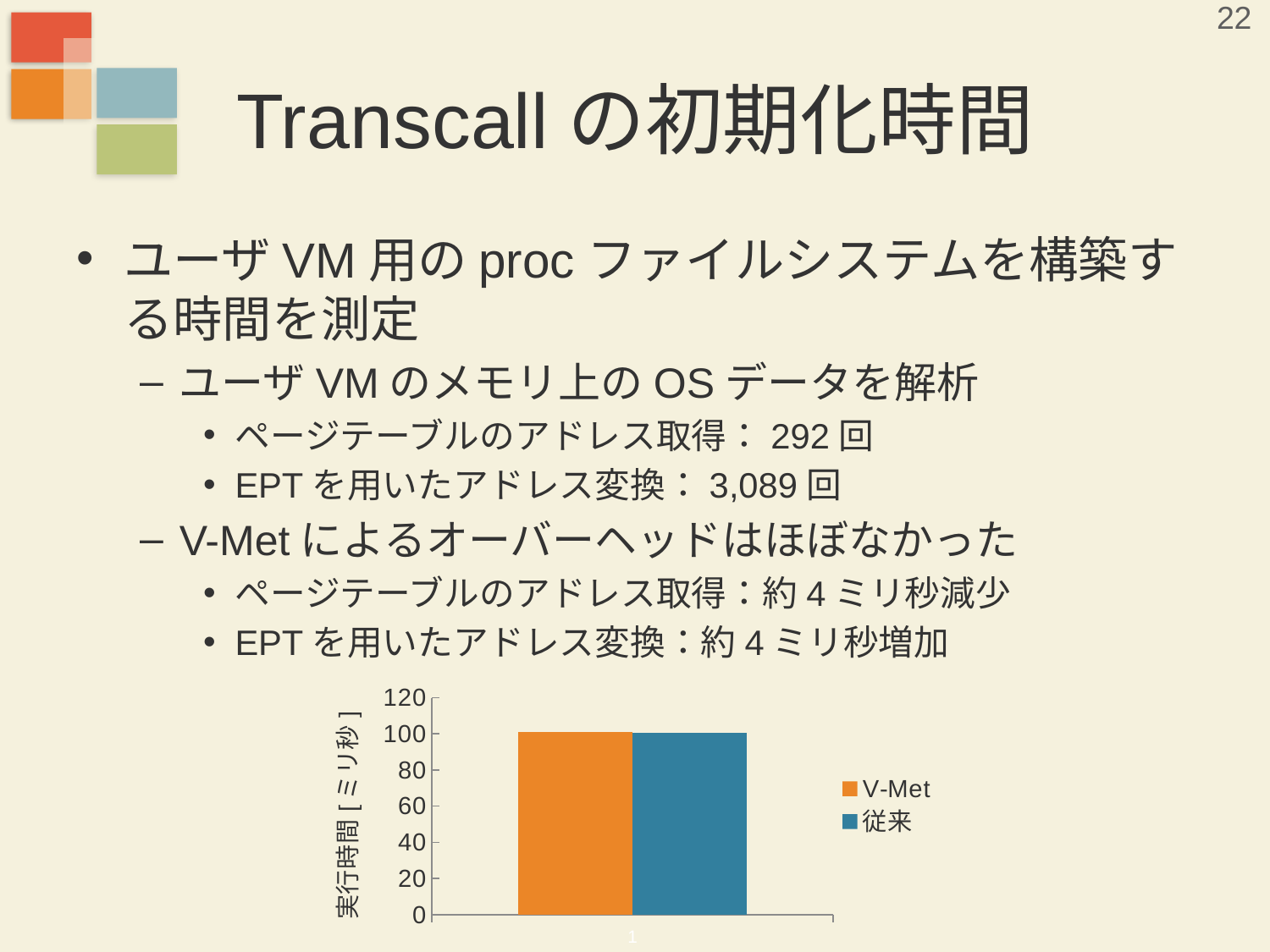

22
# Transcallの初期化時間
ユーザVM用のprocファイルシステムを構築する時間を測定
ユーザVMのメモリ上のOSデータを解析
ページテーブルのアドレス取得：292回
EPTを用いたアドレス変換：3,089回
V-Metによるオーバーヘッドはほぼなかった
ページテーブルのアドレス取得：約4ミリ秒減少
EPTを用いたアドレス変換：約4ミリ秒増加

### Chart

| Category | V-Met | 従来 |
|---|---|---|